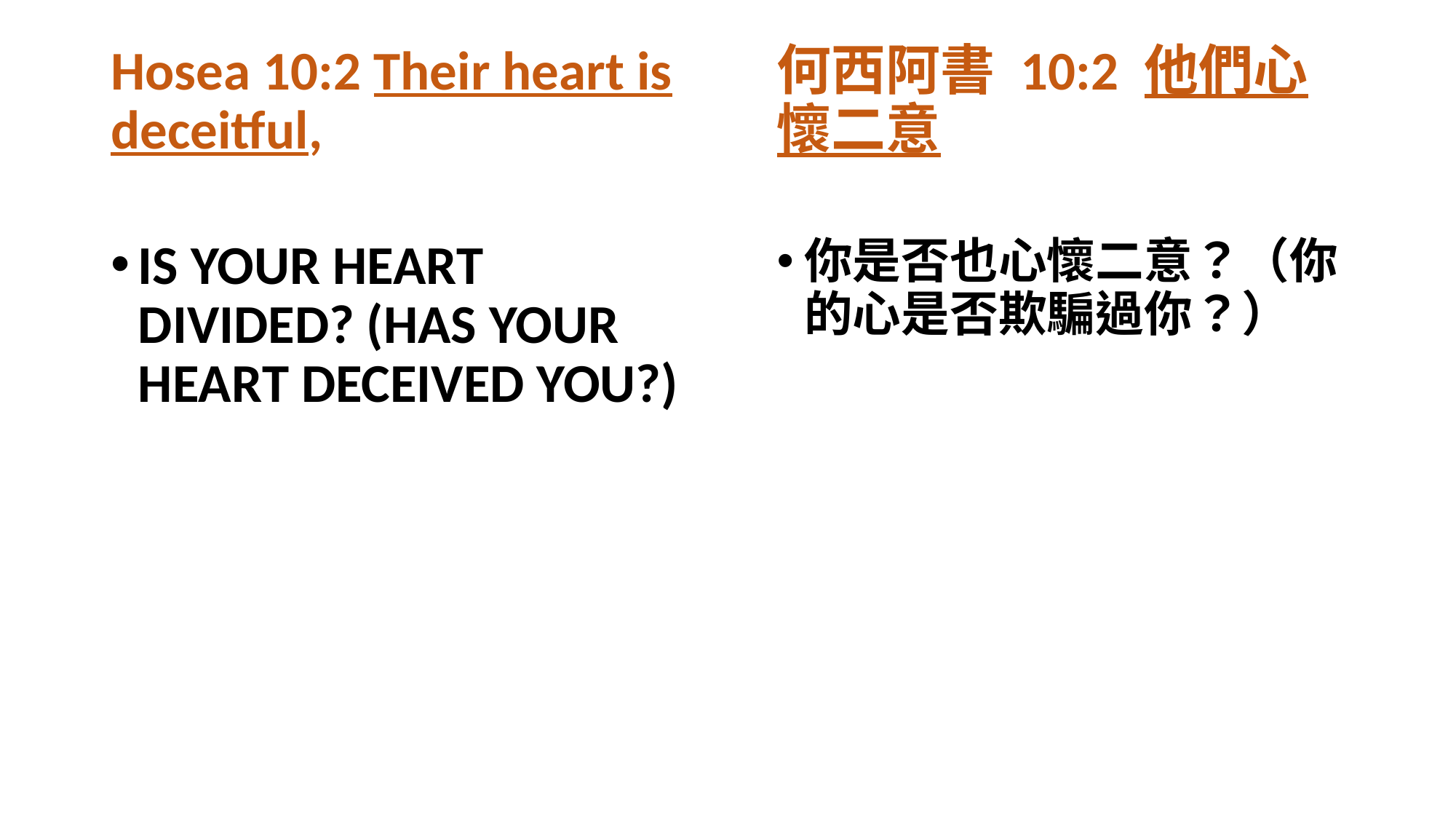

Hosea 10:2 Their heart is deceitful,

IS YOUR HEART DIVIDED? (HAS YOUR HEART DECEIVED YOU?)

何西阿書 10:2 他們心懷二意

你是否也心懷二意？（你的心是否欺騙過你？）